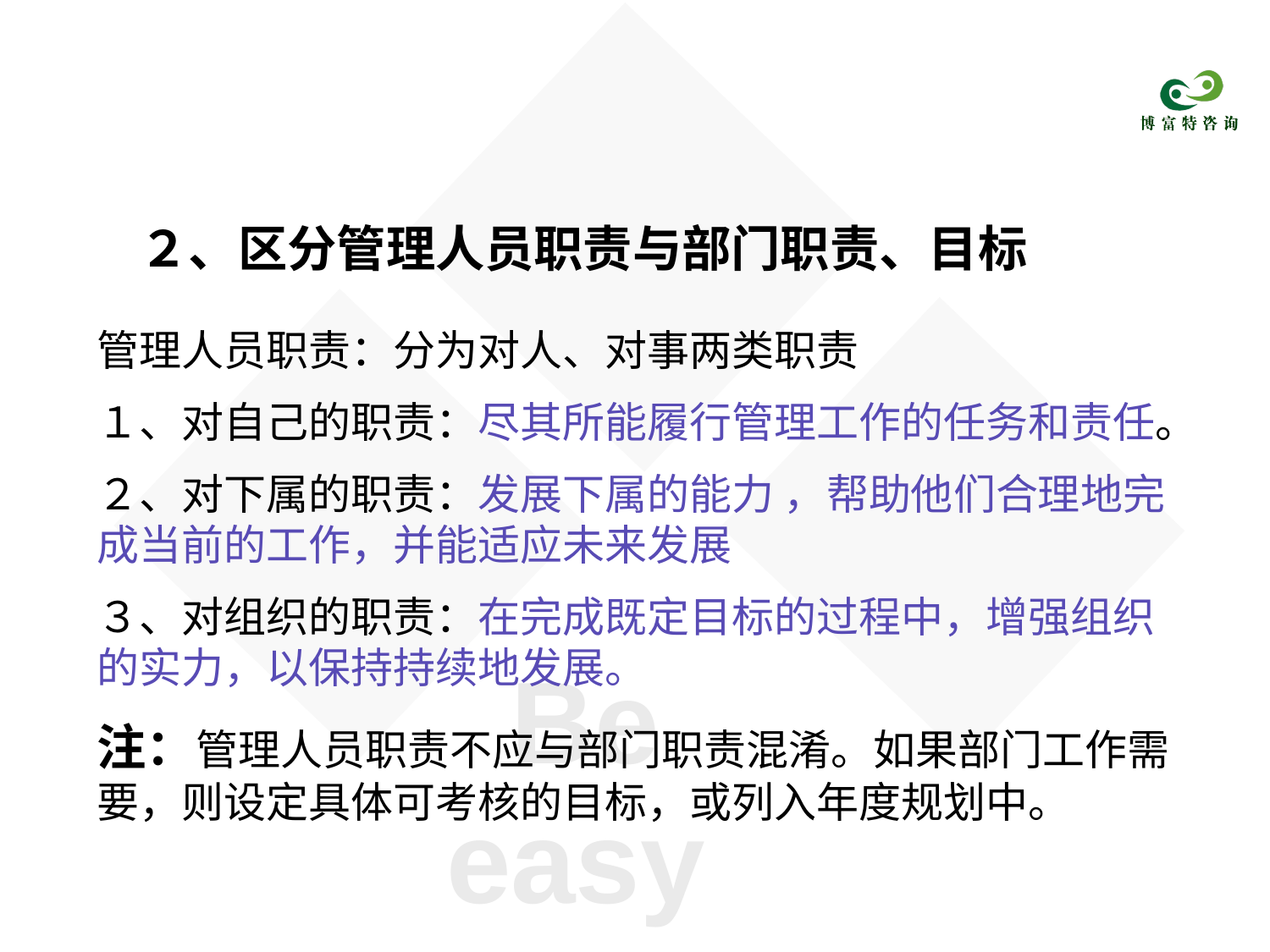

２、区分管理人员职责与部门职责、目标
管理人员职责：分为对人、对事两类职责
１、对自己的职责：尽其所能履行管理工作的任务和责任。
２、对下属的职责：发展下属的能力 ，帮助他们合理地完成当前的工作，并能适应未来发展
３、对组织的职责：在完成既定目标的过程中，增强组织的实力，以保持持续地发展。
注：管理人员职责不应与部门职责混淆。如果部门工作需要，则设定具体可考核的目标，或列入年度规划中。